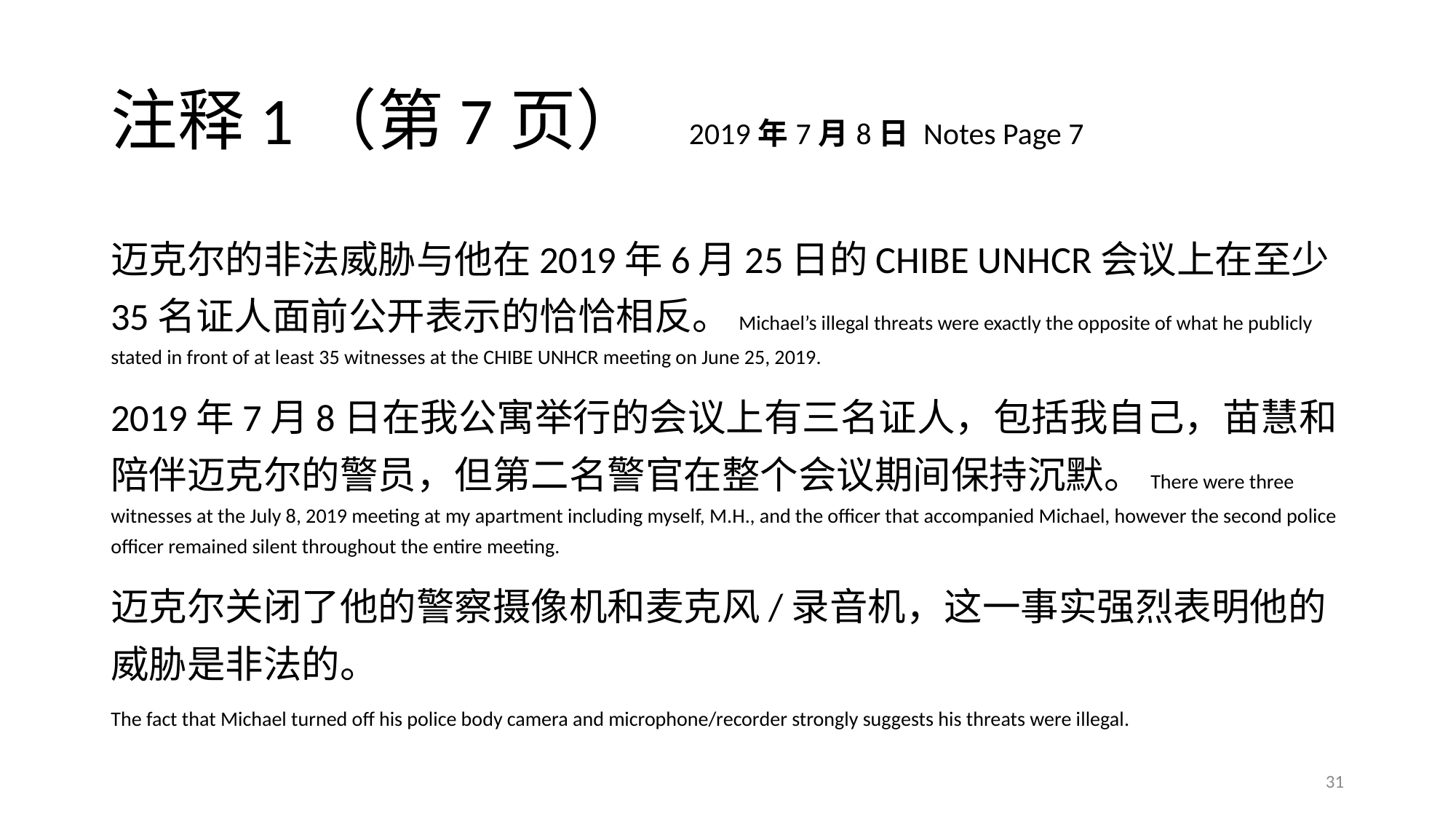

# 注释1（第7页）  2019年7月8日 Notes Page 7
迈克尔的非法威胁与他在2019年6月25日的CHIBE UNHCR会议上在至少35名证人面前公开表示的恰恰相反。Michael’s illegal threats were exactly the opposite of what he publicly stated in front of at least 35 witnesses at the CHIBE UNHCR meeting on June 25, 2019.
2019年7月8日在我公寓举行的会议上有三名证人，包括我自己，苗慧和陪伴迈克尔的警员，但第二名警官在整个会议期间保持沉默。There were three witnesses at the July 8, 2019 meeting at my apartment including myself, M.H., and the officer that accompanied Michael, however the second police officer remained silent throughout the entire meeting.
迈克尔关闭了他的警察摄像机和麦克风/录音机，这一事实强烈表明他的威胁是非法的。
The fact that Michael turned off his police body camera and microphone/recorder strongly suggests his threats were illegal.
31